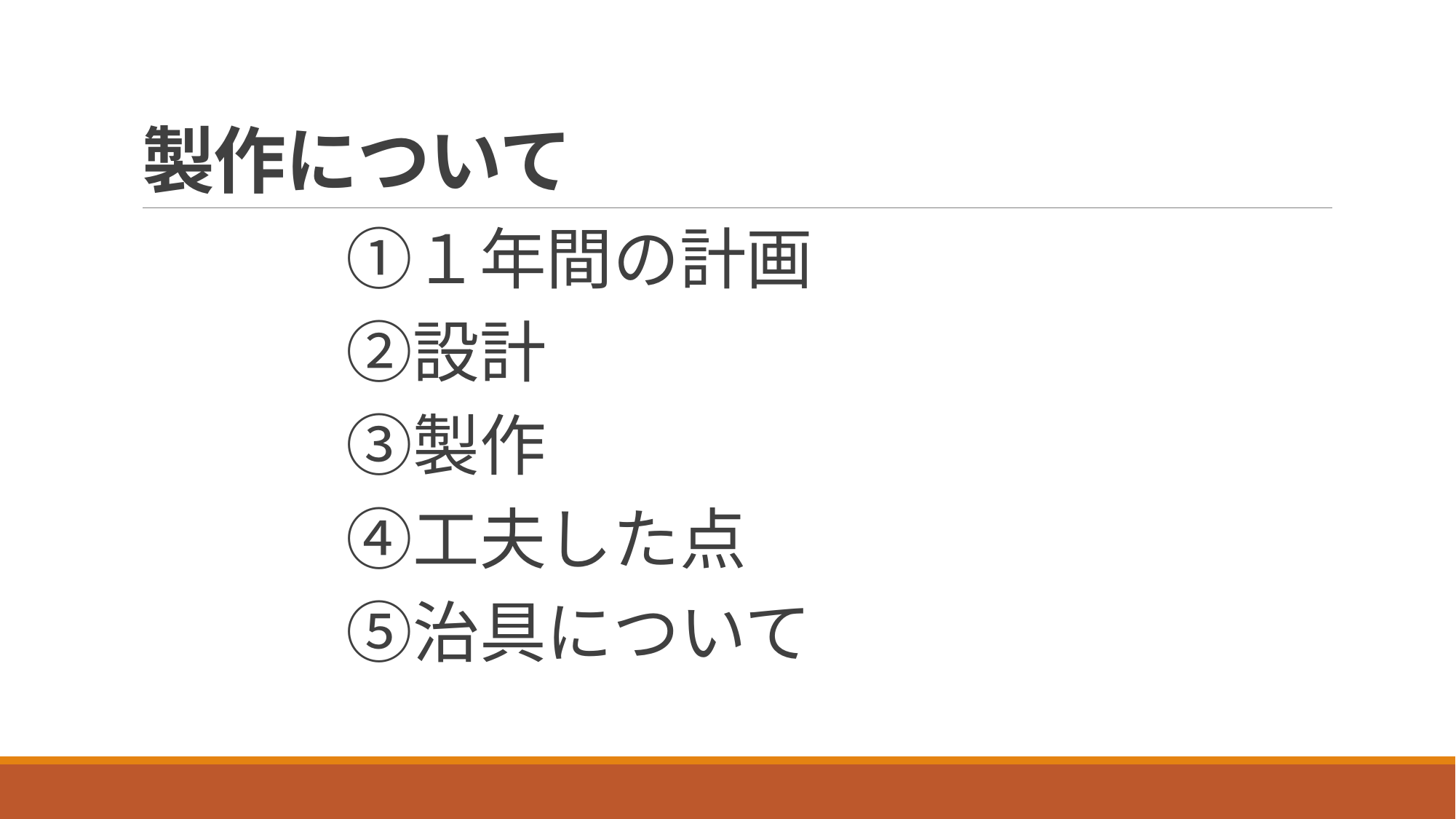

# 製作について
　　　①１年間の計画
　　　②設計
　　　③製作
　　　④工夫した点
　　　⑤治具について